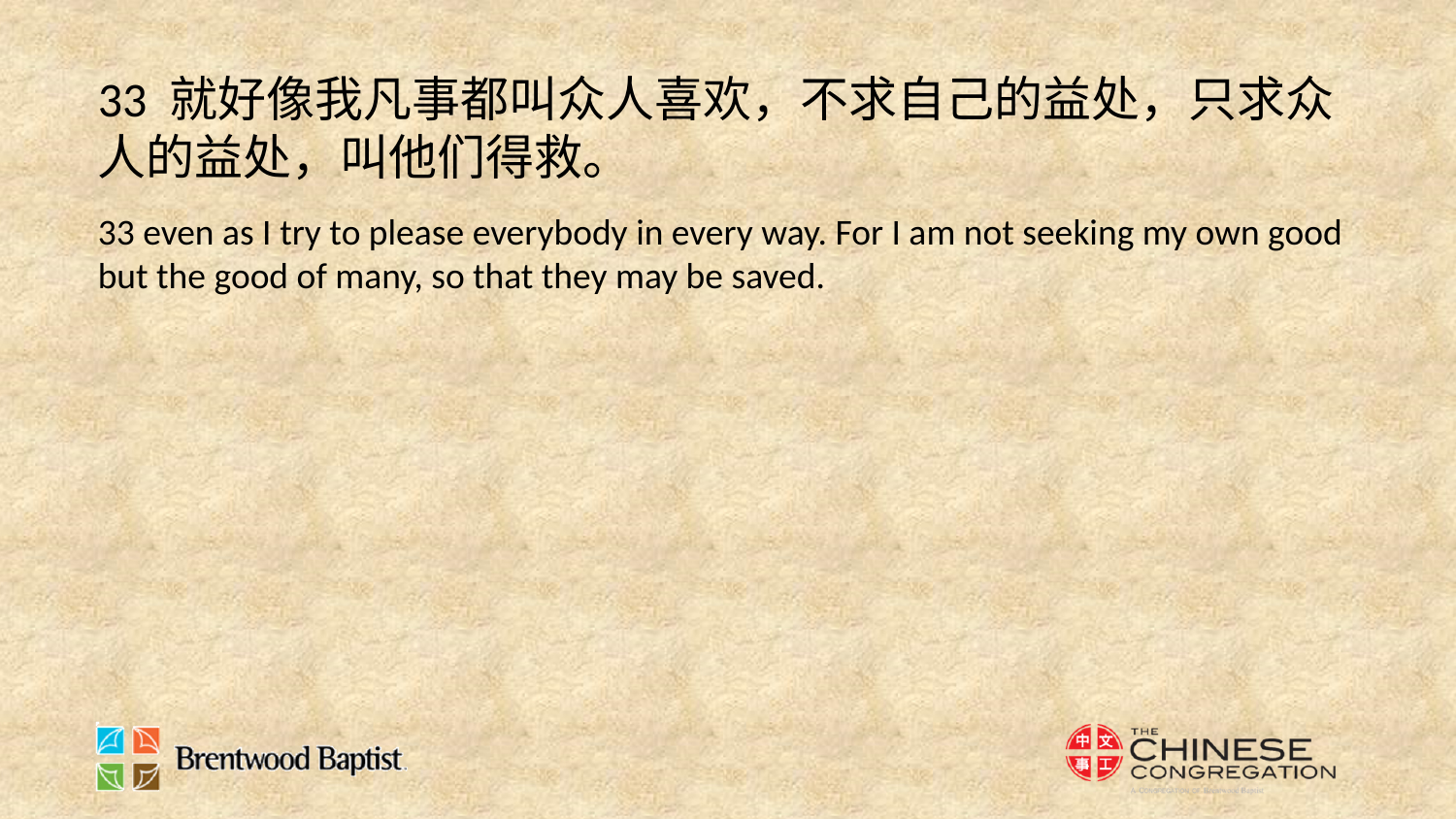

33 就好像我凡事都叫众人喜欢，不求自己的益处，只求众人的益处，叫他们得救。

33 even as I try to please everybody in every way. For I am not seeking my own good but the good of many, so that they may be saved.